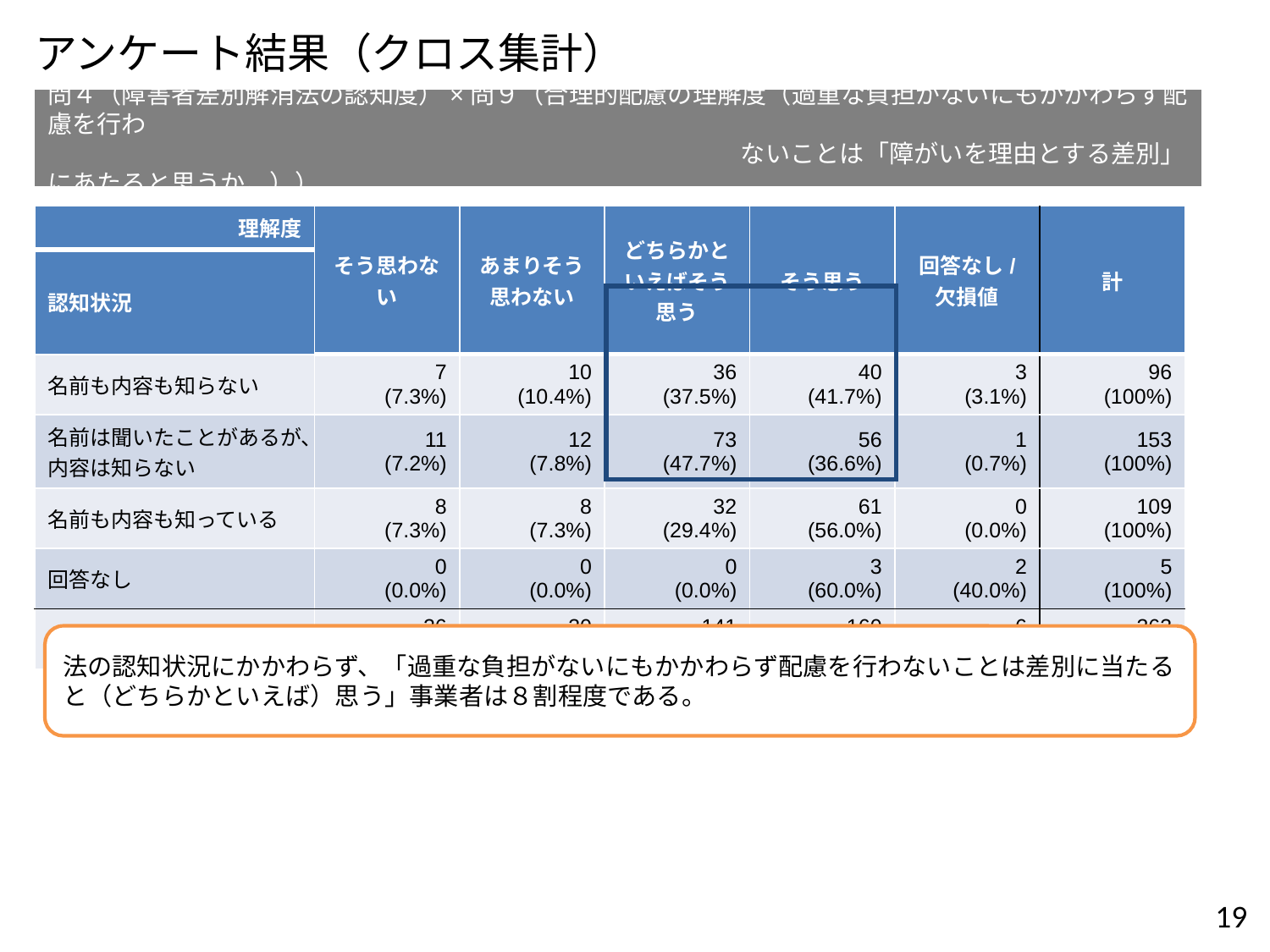

アンケート結果（クロス集計）

問４（障害者差別解消法の認知度）×問９（合理的配慮の理解度（過重な負担がないにもかかわらず配慮を行わ
　　　　　　　　　　　　　　　　　　　　　　　　　　　　ないことは「障がいを理由とする差別」にあたると思うか。））
| 理解度 | そう思わない | あまりそう思わない | どちらかといえばそう思う | そう思う | 回答なし/ 欠損値 | 計 |
| --- | --- | --- | --- | --- | --- | --- |
| 認知状況 |  |  |  |  |  |  |
| 名前も内容も知らない | 7 (7.3%) | 10 (10.4%) | 36 (37.5%) | 40 (41.7%) | 3 (3.1%) | 96 (100%) |
| 名前は聞いたことがあるが、内容は知らない | 11 (7.2%) | 12 (7.8%) | 73 (47.7%) | 56 (36.6%) | 1 (0.7%) | 153 (100%) |
| 名前も内容も知っている | 8 (7.3%) | 8 (7.3%) | 32 (29.4%) | 61 (56.0%) | 0 (0.0%) | 109 (100%) |
| 回答なし | 0 (0.0%) | 0 (0.0%) | 0 (0.0%) | 3 (60.0%) | 2 (40.0%) | 5 (100%) |
| 計 | 26 (7.2%) | 30 (8.3%) | 141 (38.8%) | 160 (44.1%) | 6 (1.7%) | 363 (100%) |
|  |
| --- |
法の認知状況にかかわらず、「過重な負担がないにもかかわらず配慮を行わないことは差別に当たると（どちらかといえば）思う」事業者は８割程度である。
19